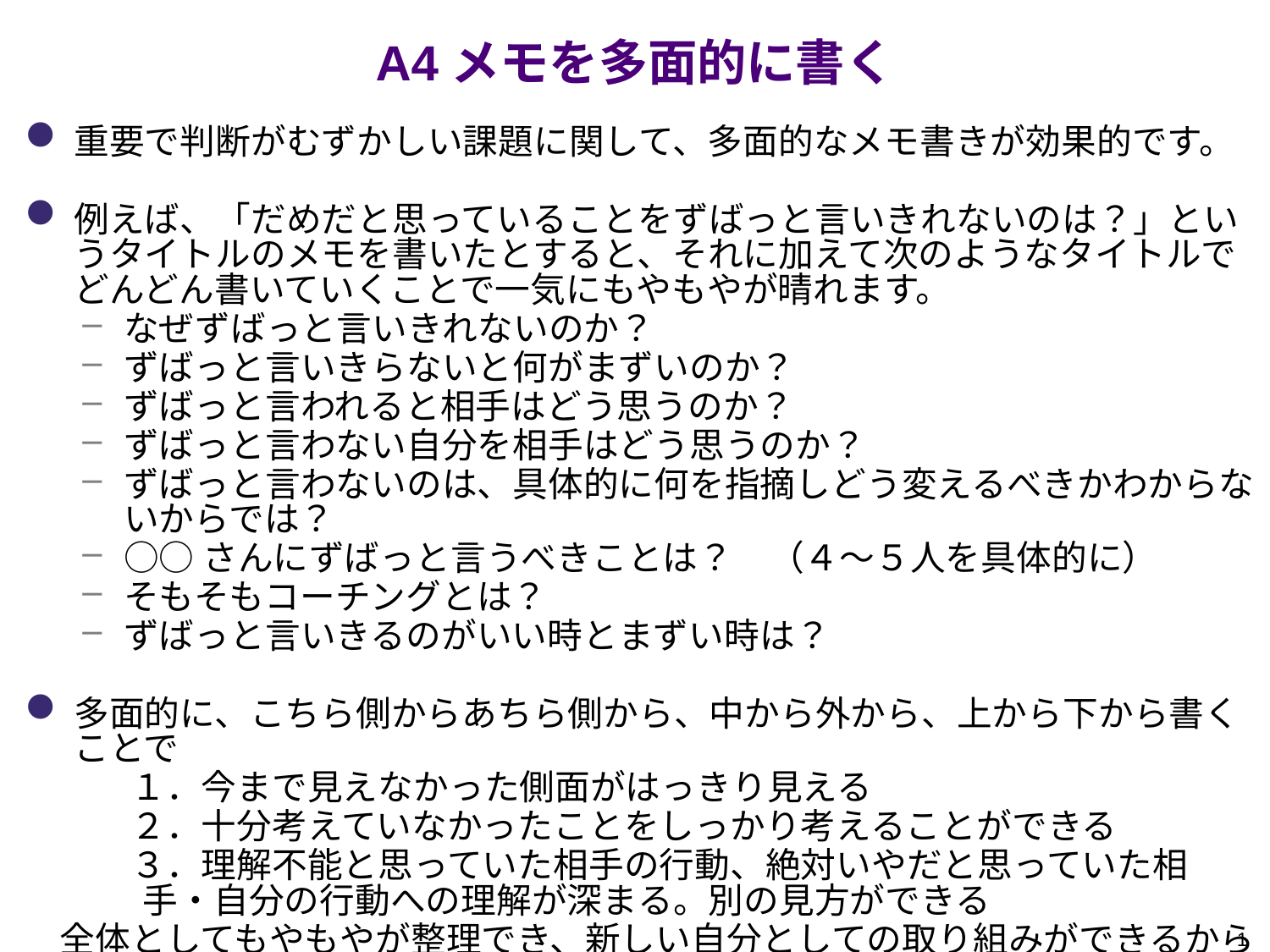

# A4メモを多面的に書く
重要で判断がむずかしい課題に関して、多面的なメモ書きが効果的です。

例えば、「だめだと思っていることをずばっと言いきれないのは？」というタイトルのメモを書いたとすると、それに加えて次のようなタイトルでどんどん書いていくことで一気にもやもやが晴れます。
なぜずばっと言いきれないのか？
ずばっと言いきらないと何がまずいのか？
ずばっと言われると相手はどう思うのか？
ずばっと言わない自分を相手はどう思うのか？
ずばっと言わないのは、具体的に何を指摘しどう変えるべきかわからないからでは？
○○さんにずばっと言うべきことは？　（４～５人を具体的に）
そもそもコーチングとは？
ずばっと言いきるのがいい時とまずい時は？

多面的に、こちら側からあちら側から、中から外から、上から下から書くことで
　　　１．今まで見えなかった側面がはっきり見える
　　　２．十分考えていなかったことをしっかり考えることができる
　　　３．理解不能と思っていた相手の行動、絶対いやだと思っていた相手・自分の行動への理解が深まる。別の見方ができる
　全体としてもやもやが整理でき、新しい自分としての取り組みができるからです。
1